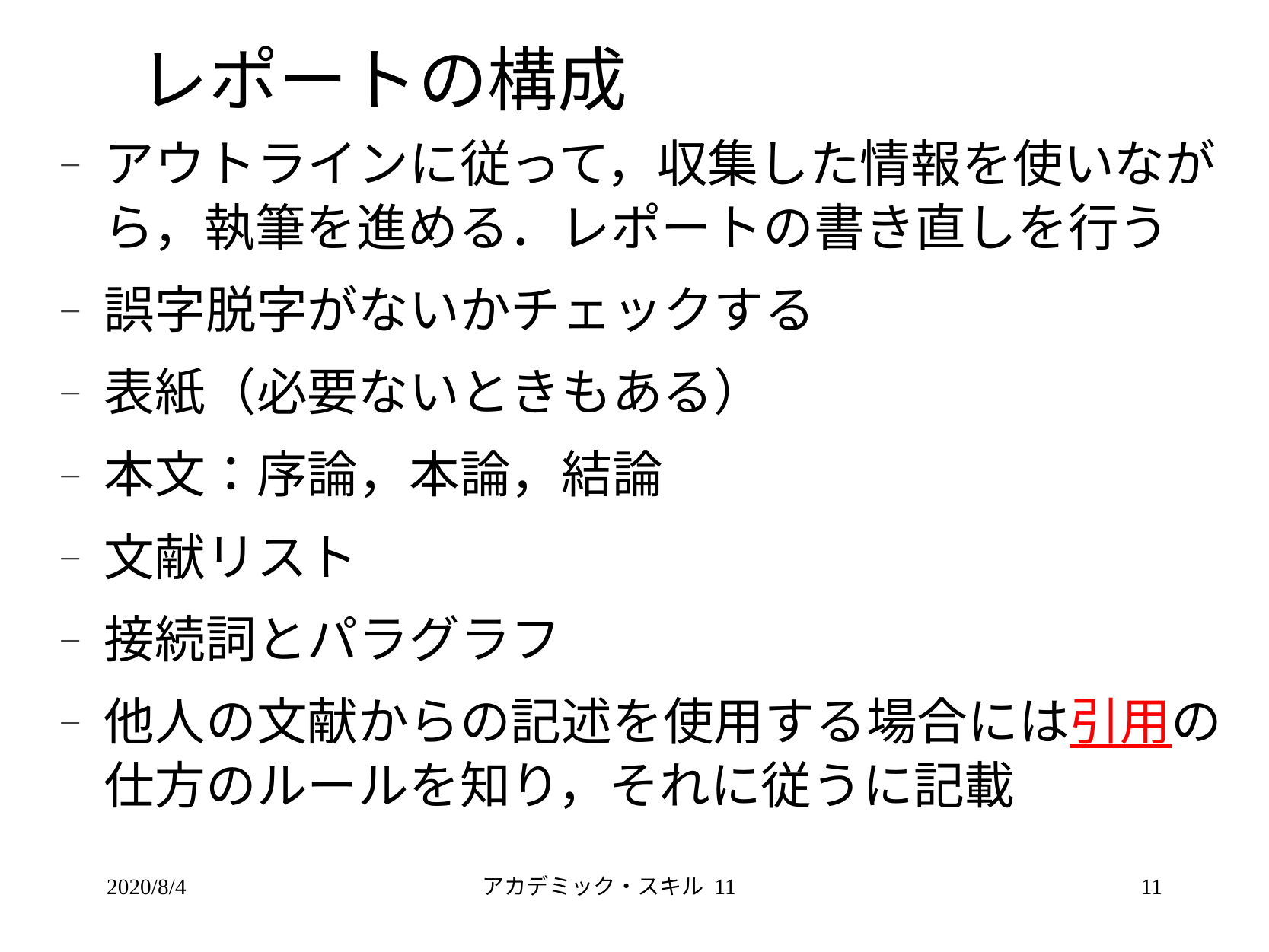

# レポートの構成
アウトラインに従って，収集した情報を使いながら，執筆を進める．レポートの書き直しを行う
誤字脱字がないかチェックする
表紙（必要ないときもある）
本文：序論，本論，結論
文献リスト
接続詞とパラグラフ
他人の文献からの記述を使用する場合には引用の仕方のルールを知り，それに従うに記載
2020/8/4
アカデミック・スキル 11
11